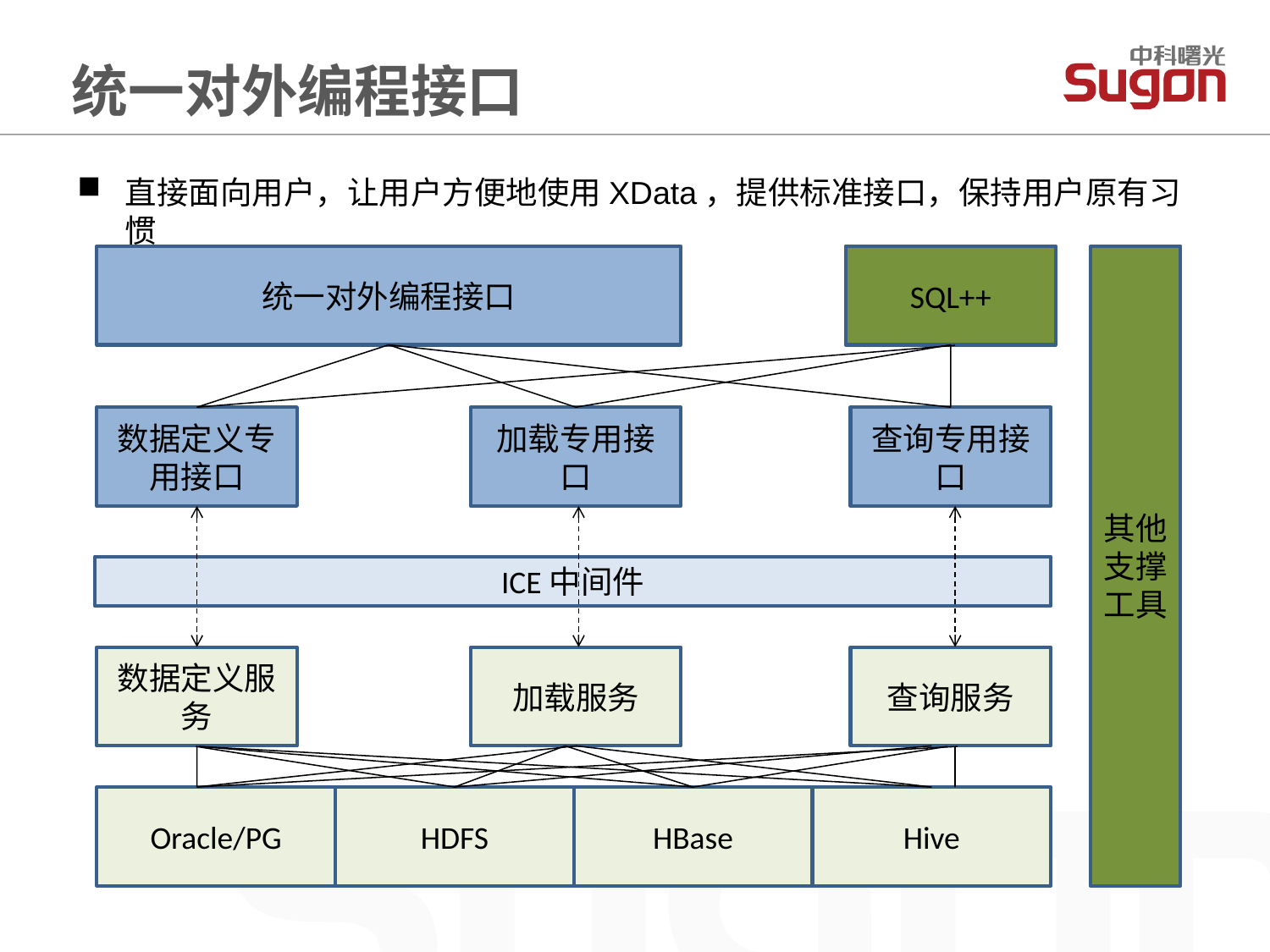

统一对外编程接口
直接面向用户，让用户方便地使用XData，提供标准接口，保持用户原有习惯
统一对外编程接口
SQL++
其他支撑工具
数据定义专用接口
加载专用接口
查询专用接口
ICE中间件
数据定义服务
加载服务
查询服务
Oracle/PG
HDFS
HBase
Hive